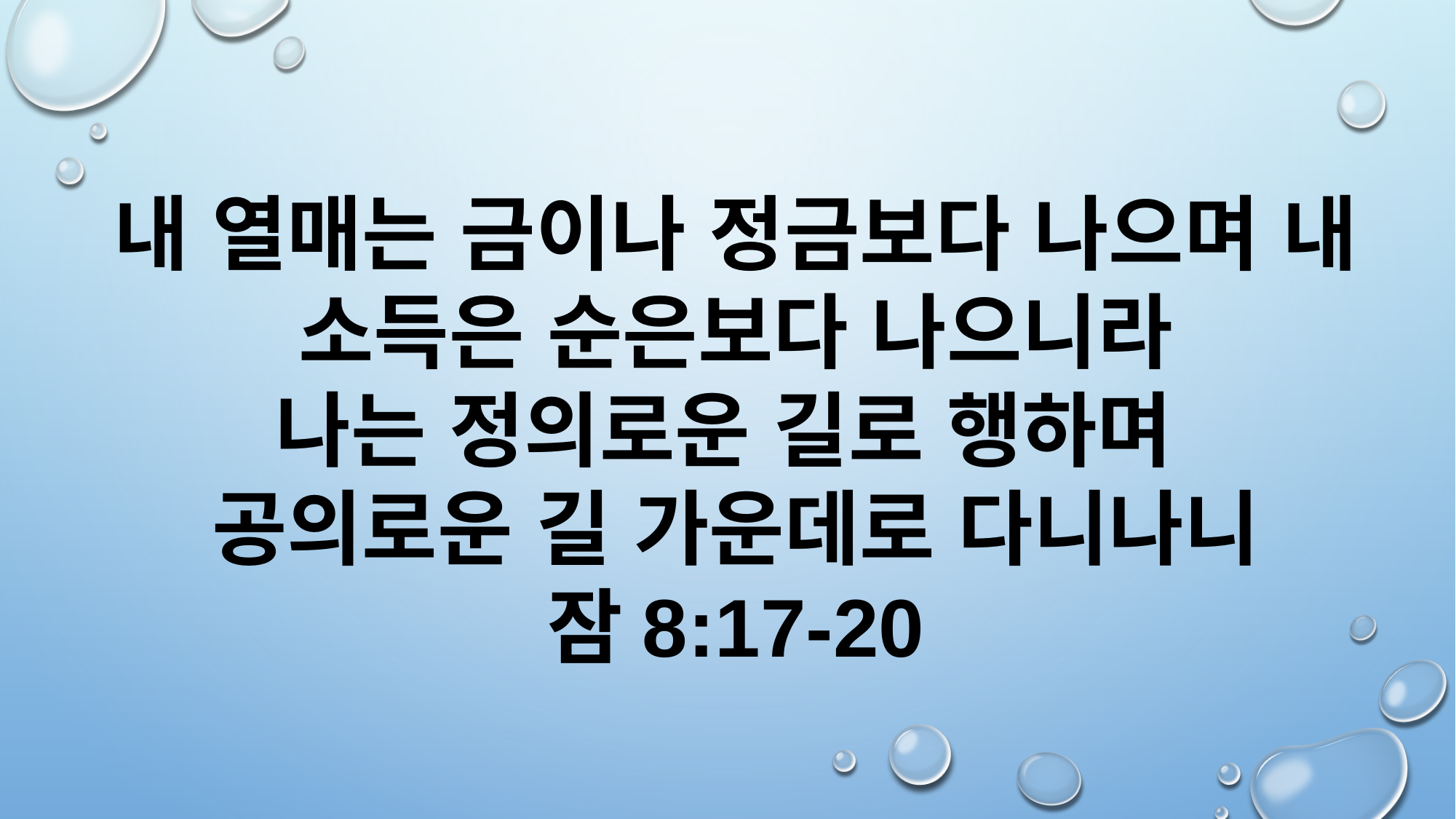

내 열매는 금이나 정금보다 나으며 내 소득은 순은보다 나으니라
나는 정의로운 길로 행하며
공의로운 길 가운데로 다니나니
잠8:17-20